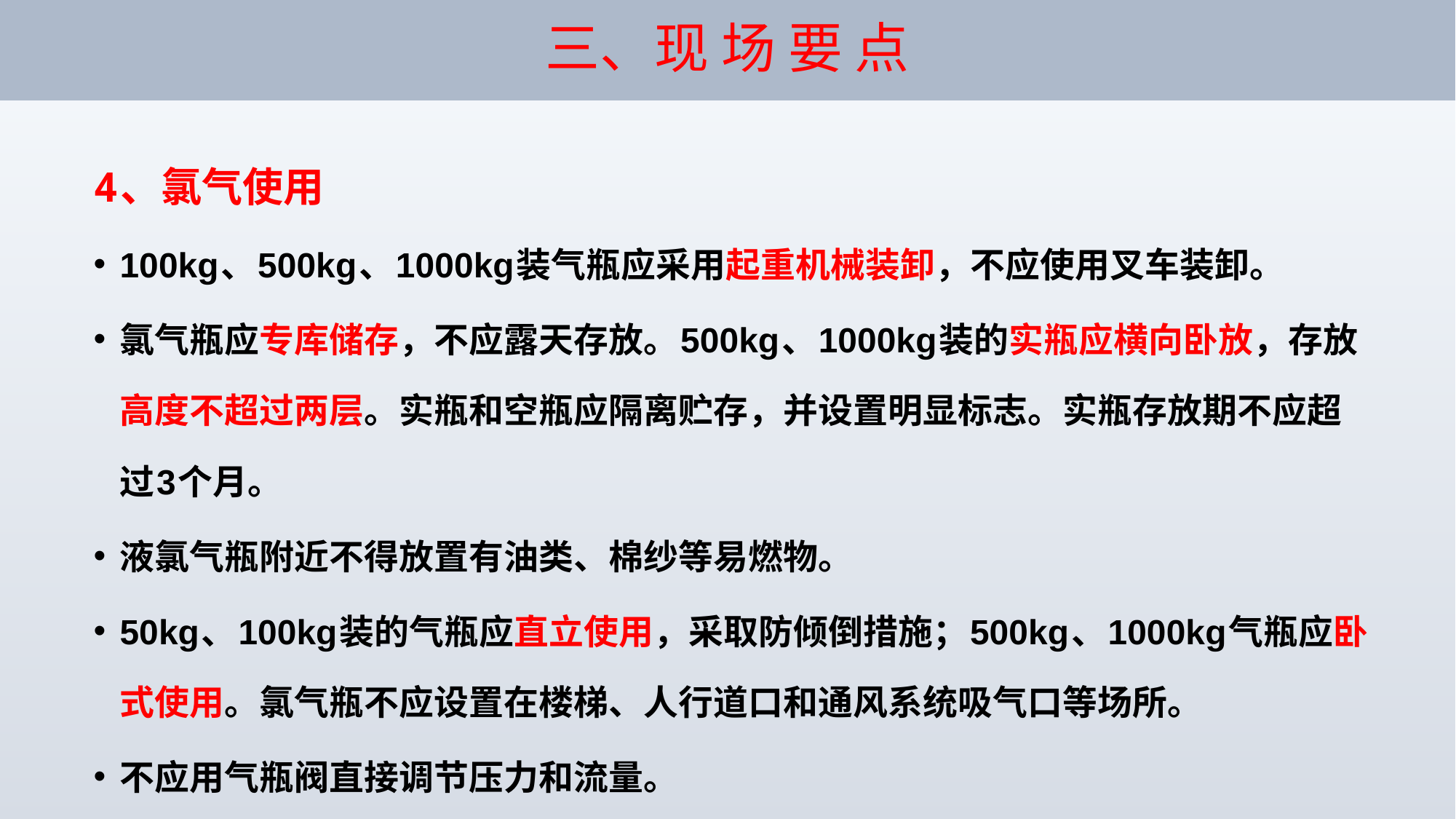

# 三、现 场 要 点
4、氯气使用
100kg、500kg、1000kg装气瓶应采用起重机械装卸，不应使用叉车装卸。
氯气瓶应专库储存，不应露天存放。500kg、1000kg装的实瓶应横向卧放，存放高度不超过两层。实瓶和空瓶应隔离贮存，并设置明显标志。实瓶存放期不应超过3个月。
液氯气瓶附近不得放置有油类、棉纱等易燃物。
50kg、100kg装的气瓶应直立使用，采取防倾倒措施；500kg、1000kg气瓶应卧式使用。氯气瓶不应设置在楼梯、人行道口和通风系统吸气口等场所。
不应用气瓶阀直接调节压力和流量。